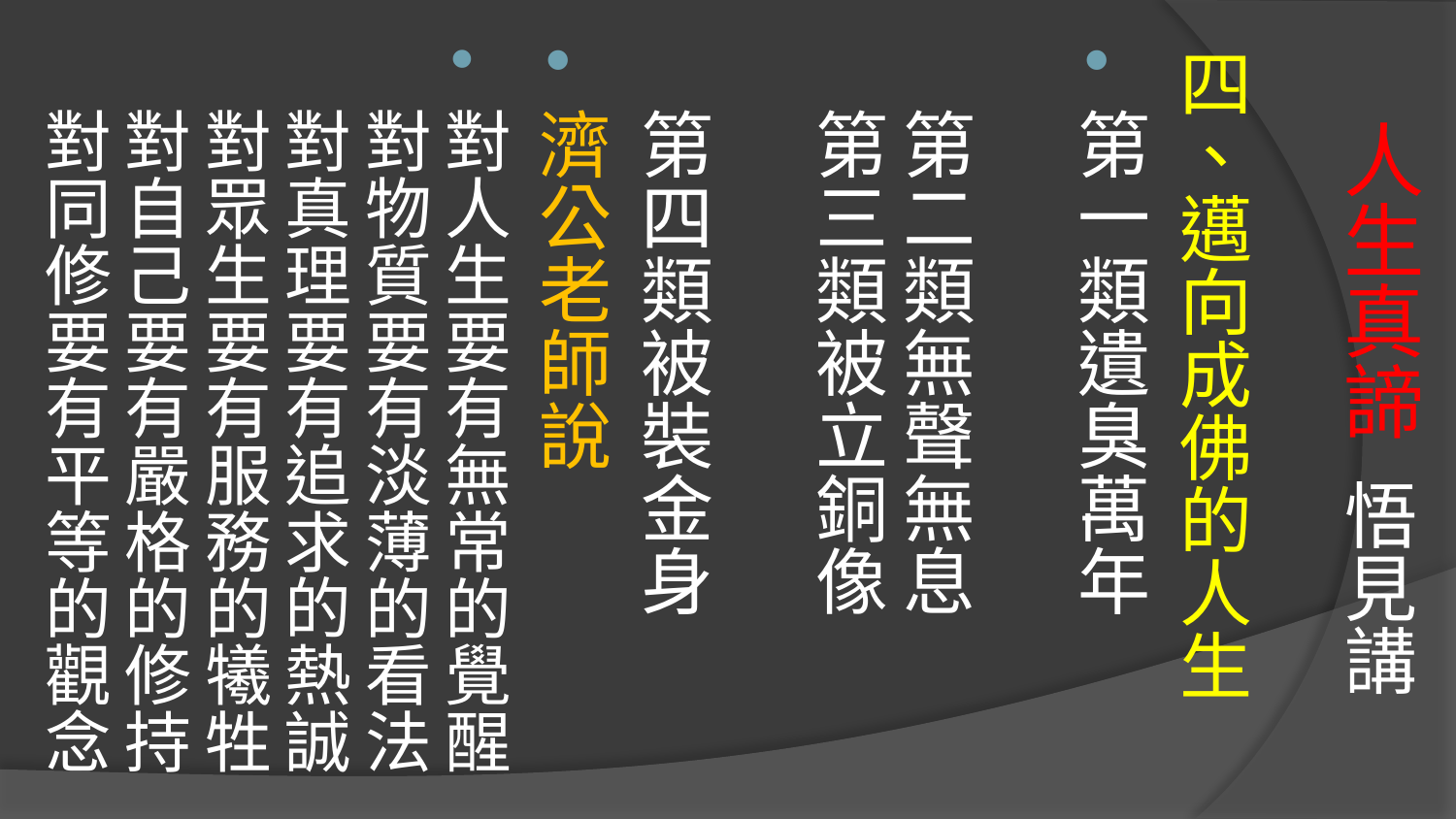

# 人生真諦  悟見講
四、邁向成佛的人生
第一類遺臭萬年　　　　
第二類無聲無息
第三類被立銅像　　　
第四類被裝金身
濟公老師說
對人生要有無常的覺醒對物質要有淡薄的看法對真理要有追求的熱誠對眾生要有服務的犧牲對自己要有嚴格的修持對同修要有平等的觀念